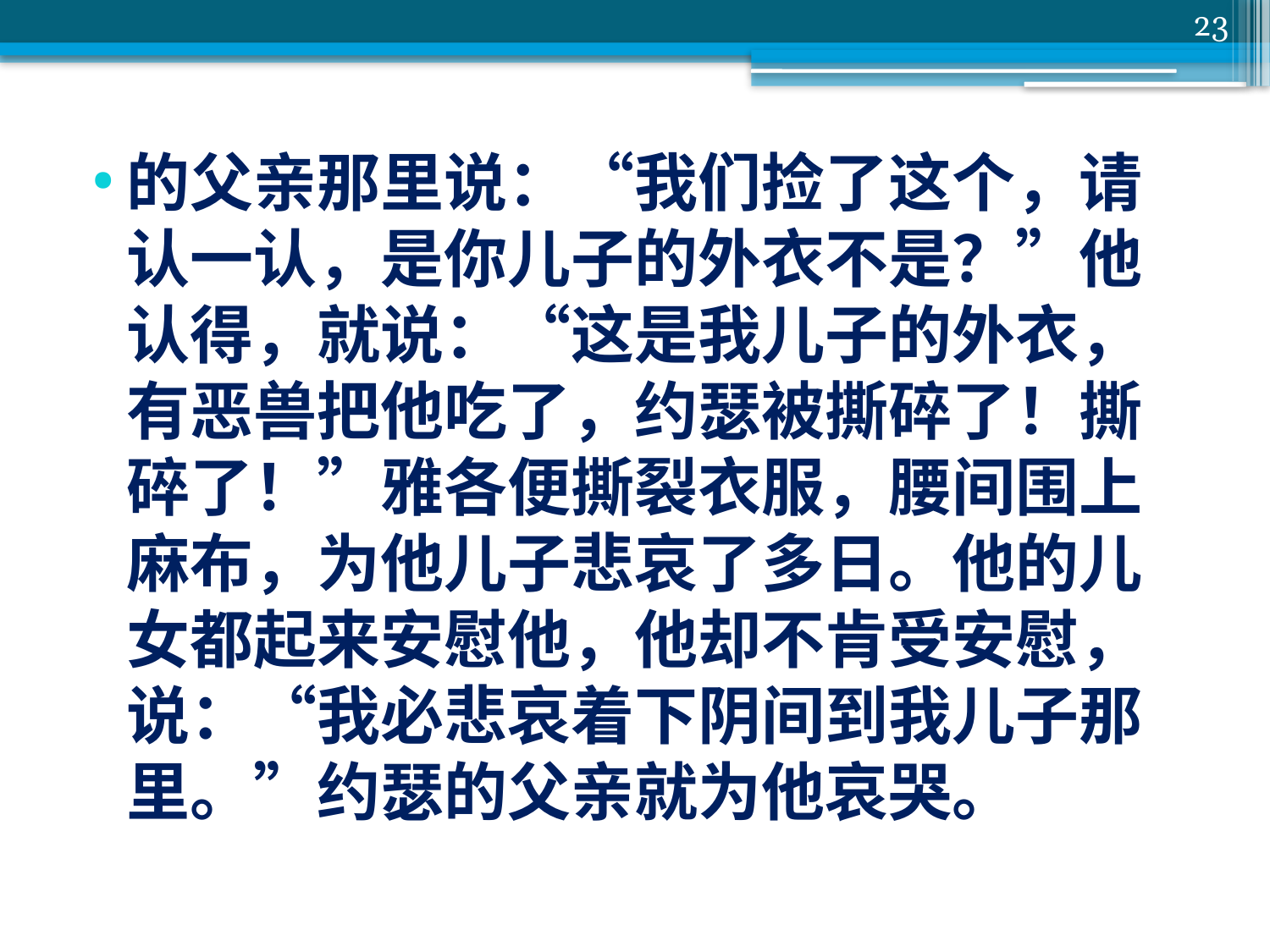

23
的父亲那里说：“我们捡了这个，请认一认，是你儿子的外衣不是？”他认得，就说：“这是我儿子的外衣，有恶兽把他吃了，约瑟被撕碎了！撕碎了！”雅各便撕裂衣服，腰间围上麻布，为他儿子悲哀了多日。他的儿女都起来安慰他，他却不肯受安慰，说：“我必悲哀着下阴间到我儿子那里。”约瑟的父亲就为他哀哭。